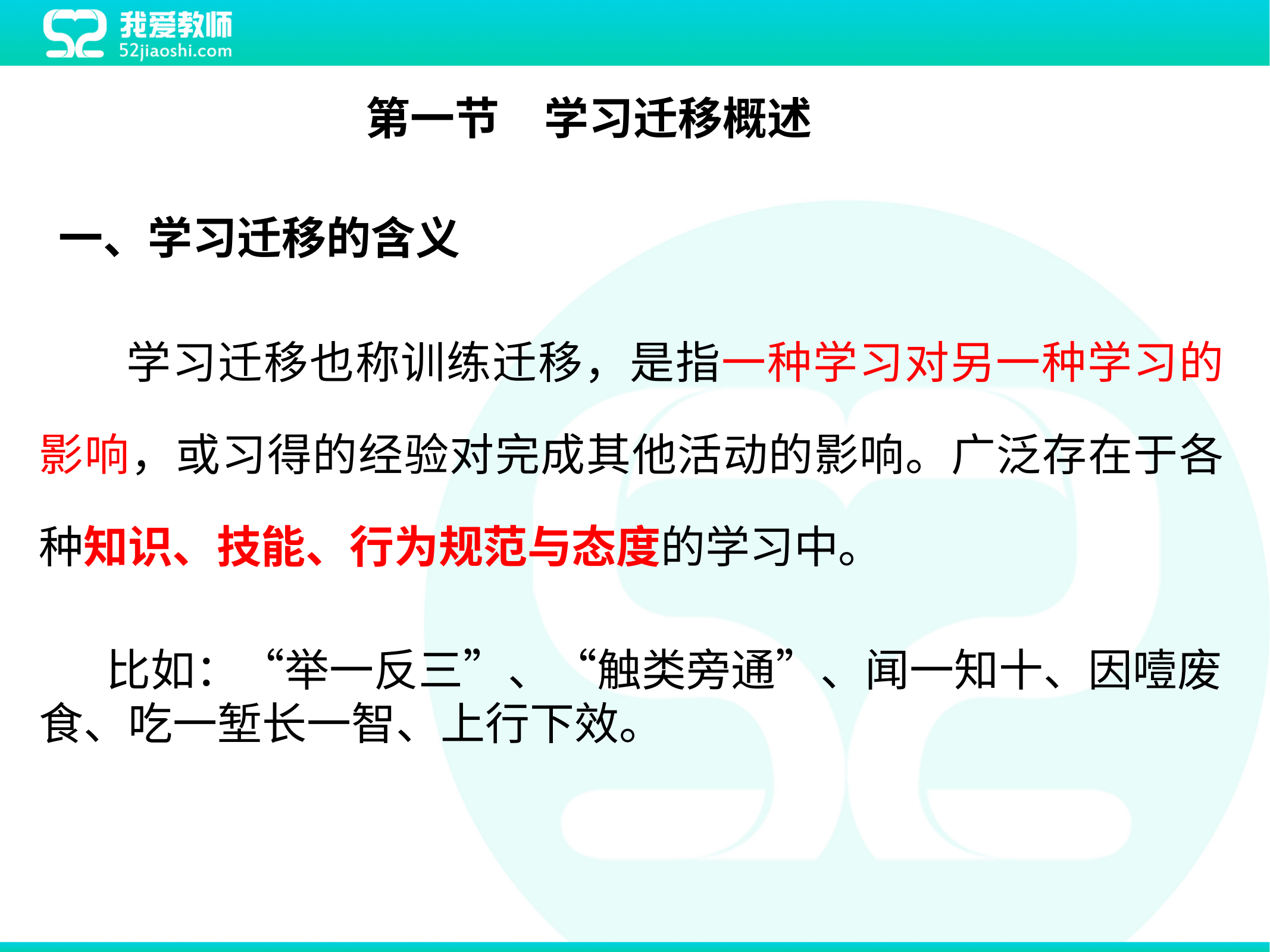

第一节　学习迁移概述
一、学习迁移的含义
     学习迁移也称训练迁移，是指一种学习对另一种学习的影响，或习得的经验对完成其他活动的影响。广泛存在于各种知识、技能、行为规范与态度的学习中。

   比如：“举一反三”、“触类旁通”、闻一知十、因噎废食、吃一堑长一智、上行下效。